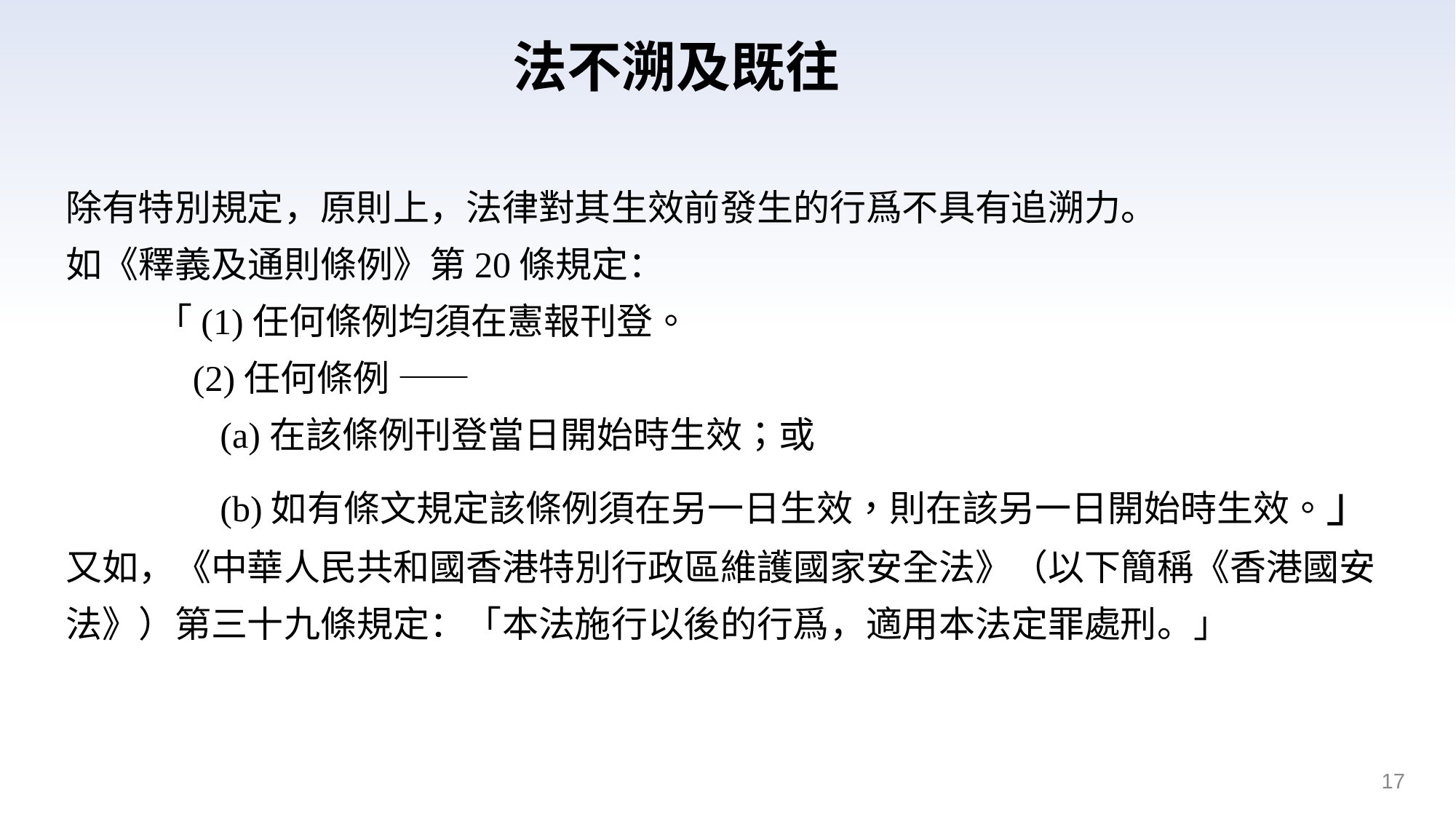

法不溯及既往
除有特別規定，原則上，法律對其生效前發生的行爲不具有追溯力。
如《釋義及通則條例》第20條規定：
          「(1)任何條例均須在憲報刊登。
              (2)任何條例 ——
                 (a)在該條例刊登當日開始時生效；或
                 (b)如有條文規定該條例須在另一日生效，則在該另一日開始時生效。」
又如，《中華人民共和國香港特別行政區維護國家安全法》（以下簡稱《香港國安法》）第三十九條規定：「本法施行以後的行爲，適用本法定罪處刑。」

17